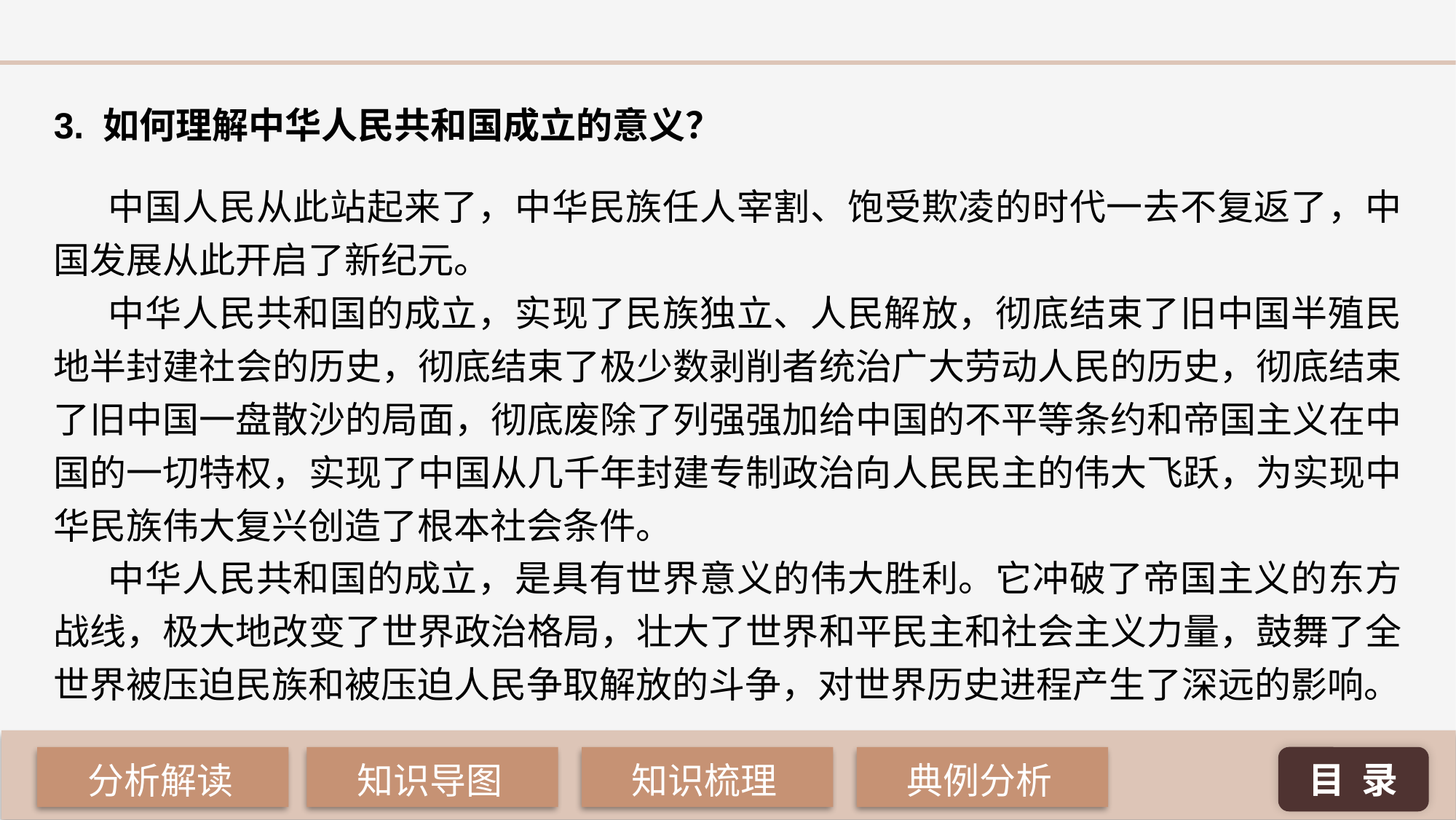

3. 如何理解中华人民共和国成立的意义？
中国人民从此站起来了，中华民族任人宰割、饱受欺凌的时代一去不复返了，中国发展从此开启了新纪元。
中华人民共和国的成立，实现了民族独立、人民解放，彻底结束了旧中国半殖民地半封建社会的历史，彻底结束了极少数剥削者统治广大劳动人民的历史，彻底结束了旧中国一盘散沙的局面，彻底废除了列强强加给中国的不平等条约和帝国主义在中国的一切特权，实现了中国从几千年封建专制政治向人民民主的伟大飞跃，为实现中华民族伟大复兴创造了根本社会条件。
中华人民共和国的成立，是具有世界意义的伟大胜利。它冲破了帝国主义的东方战线，极大地改变了世界政治格局，壮大了世界和平民主和社会主义力量，鼓舞了全世界被压迫民族和被压迫人民争取解放的斗争，对世界历史进程产生了深远的影响。